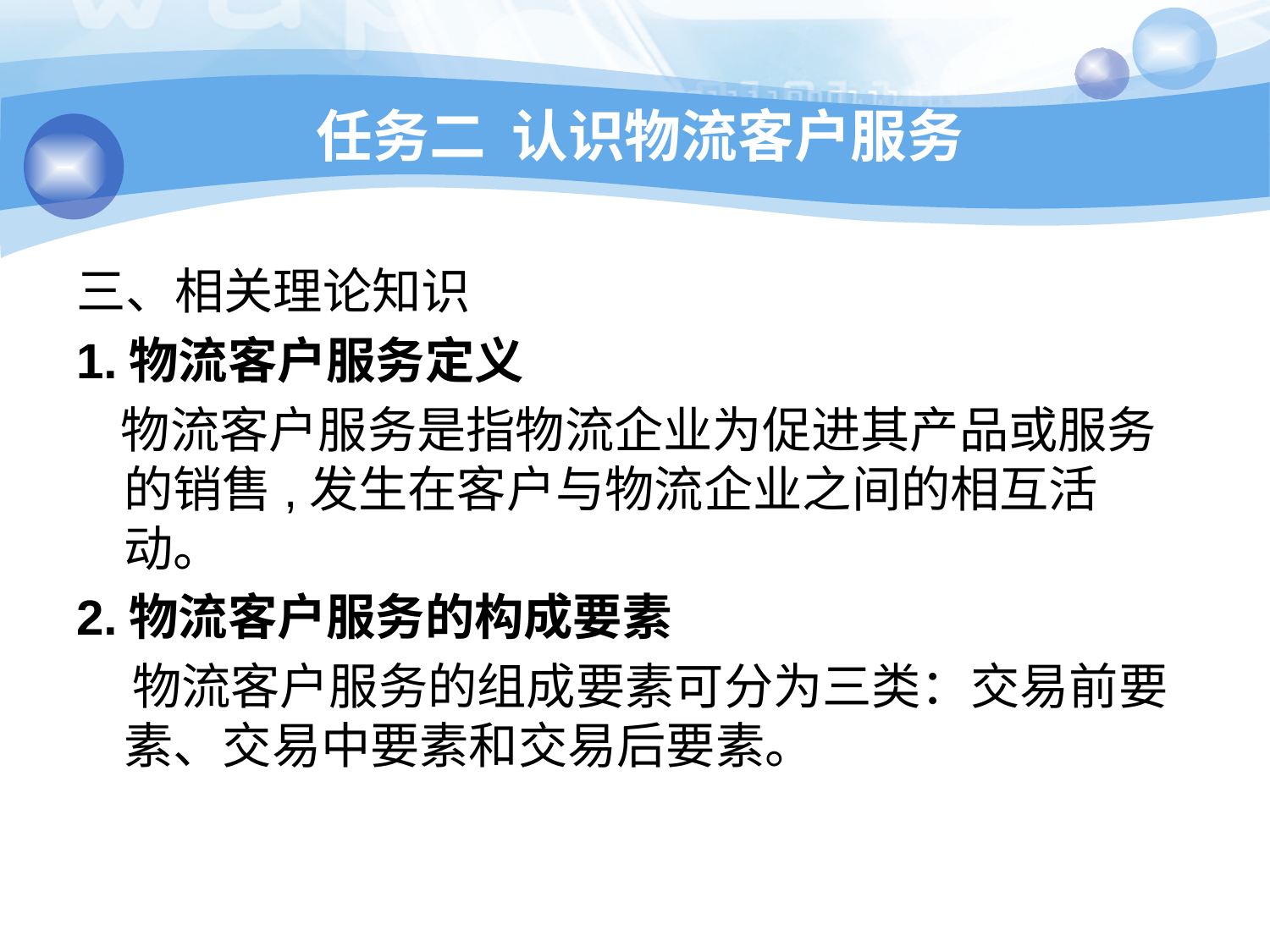

# 任务二  认识物流客户服务
三、相关理论知识
1.物流客户服务定义
   物流客户服务是指物流企业为促进其产品或服务的销售,发生在客户与物流企业之间的相互活动。
2.物流客户服务的构成要素
    物流客户服务的组成要素可分为三类：交易前要素、交易中要素和交易后要素。